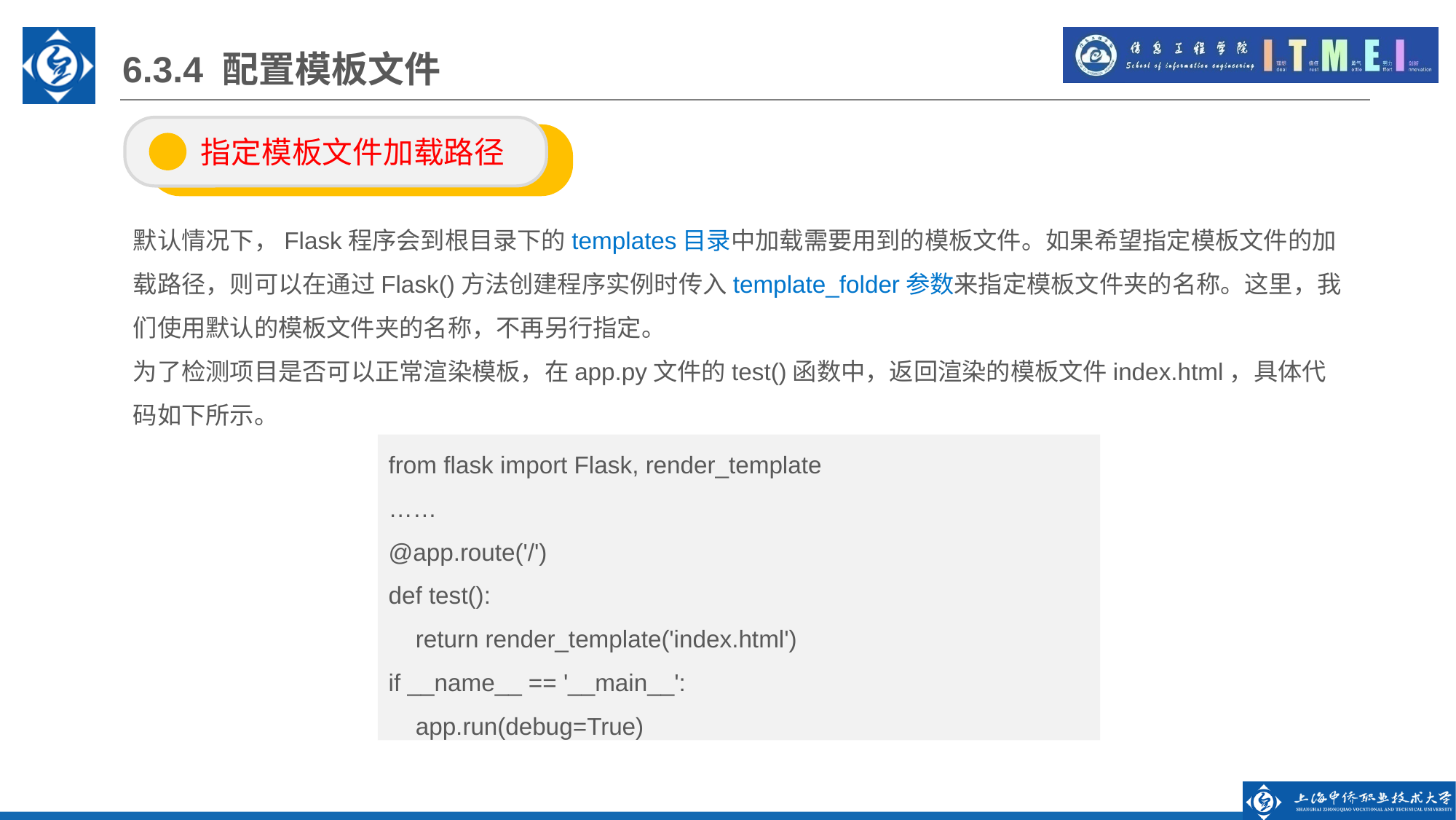

6.3.4 配置模板文件
    指定模板文件加载路径

默认情况下，Flask程序会到根目录下的templates目录中加载需要用到的模板文件。如果希望指定模板文件的加载路径，则可以在通过Flask()方法创建程序实例时传入template_folder参数来指定模板文件夹的名称。这里，我们使用默认的模板文件夹的名称，不再另行指定。
为了检测项目是否可以正常渲染模板，在app.py文件的test()函数中，返回渲染的模板文件index.html，具体代码如下所示。
from flask import Flask, render_template
……
@app.route('/')
def test():
    return render_template('index.html')
if __name__ == '__main__':
    app.run(debug=True)